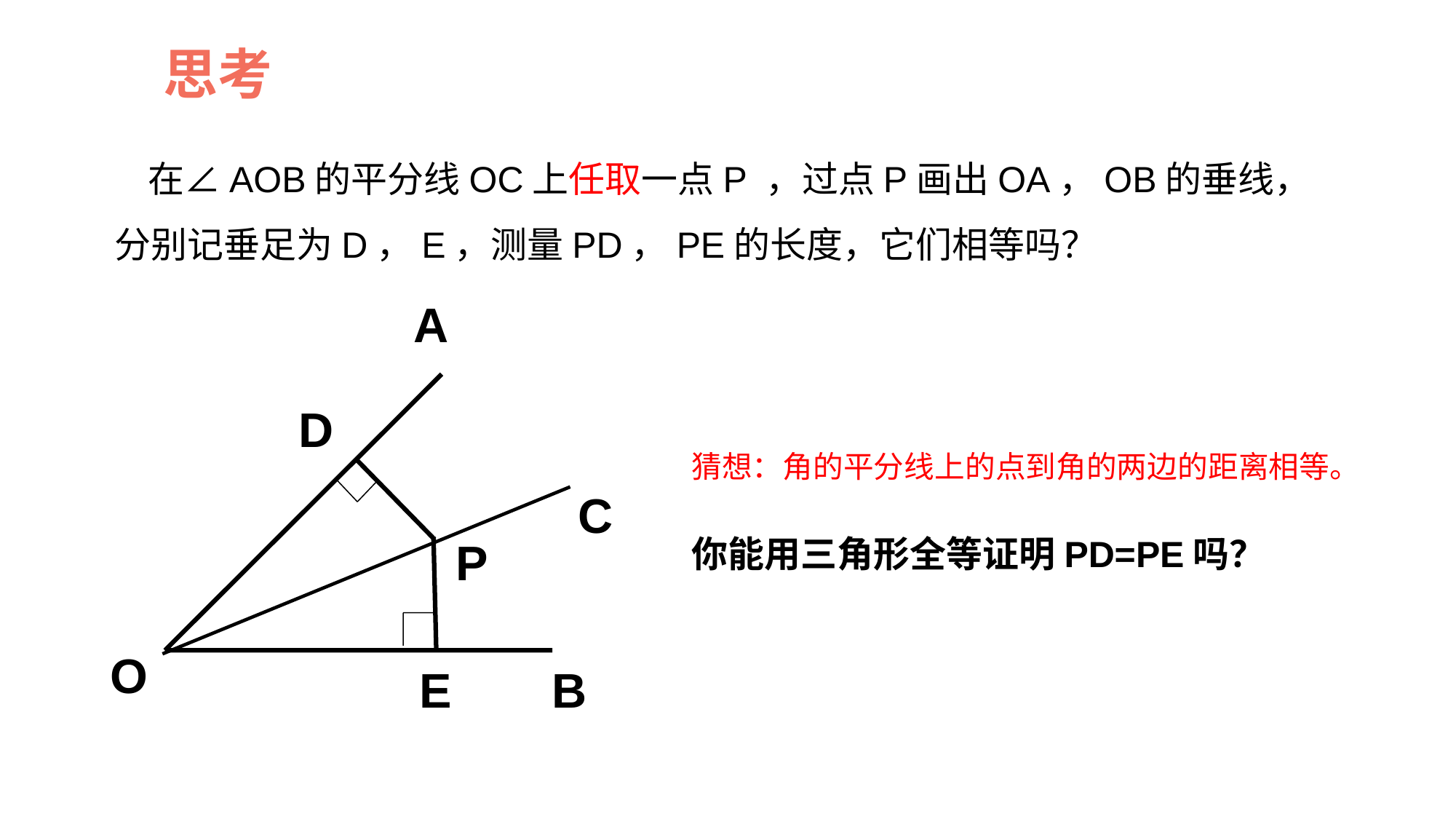

思考
   在∠AOB的平分线OC上任取一点P ，过点P画出OA，OB的垂线，分别记垂足为D，E，测量PD，PE的长度，它们相等吗？
A

D

C

P

O

E
B
猜想：角的平分线上的点到角的两边的距离相等。
你能用三角形全等证明PD=PE吗？